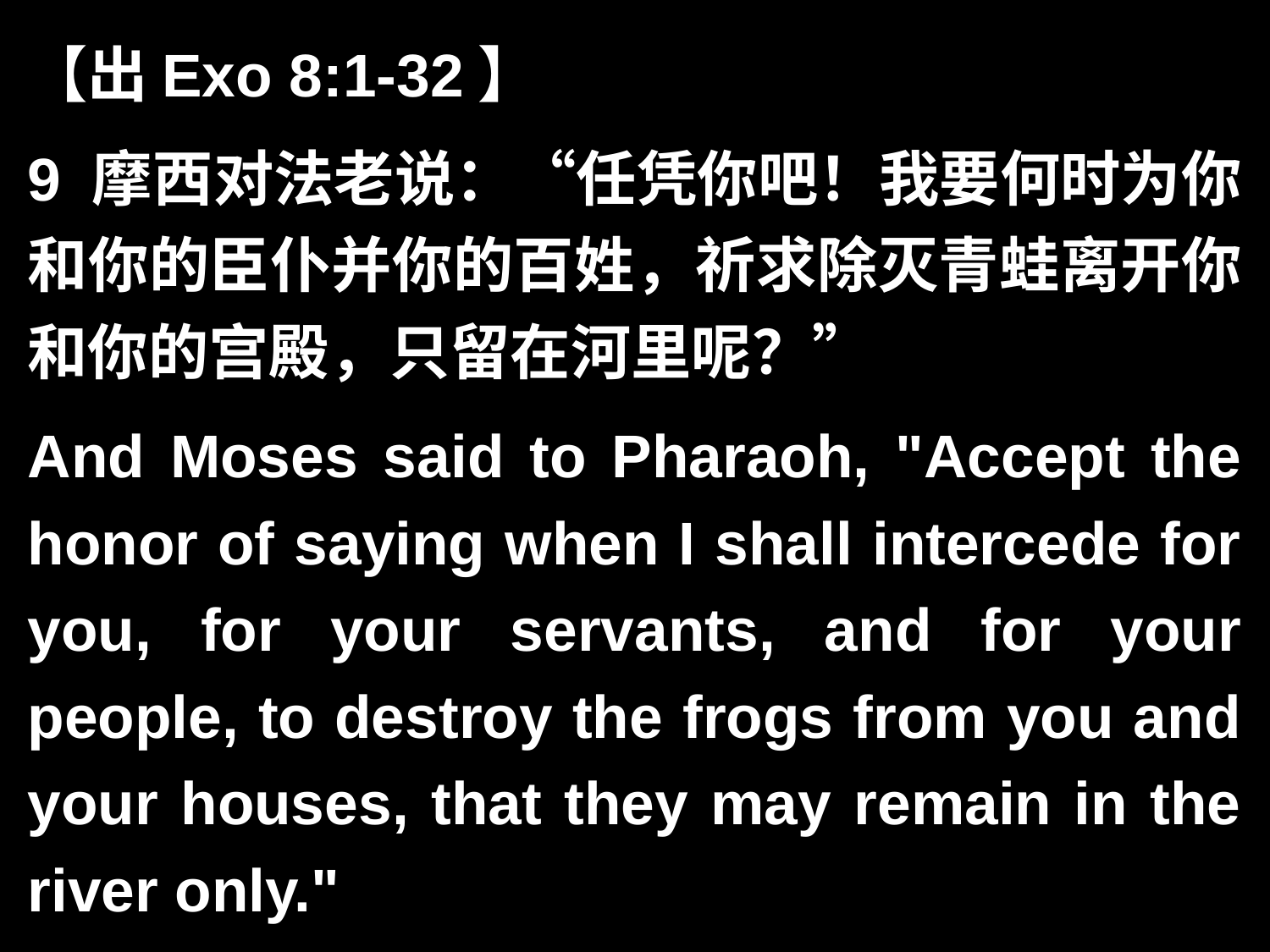

【出Exo 8:1-32】
9 摩西对法老说：“任凭你吧！我要何时为你和你的臣仆并你的百姓，祈求除灭青蛙离开你和你的宫殿，只留在河里呢？”
And Moses said to Pharaoh, "Accept the honor of saying when I shall intercede for you, for your servants, and for your people, to destroy the frogs from you and your houses, that they may remain in the river only."